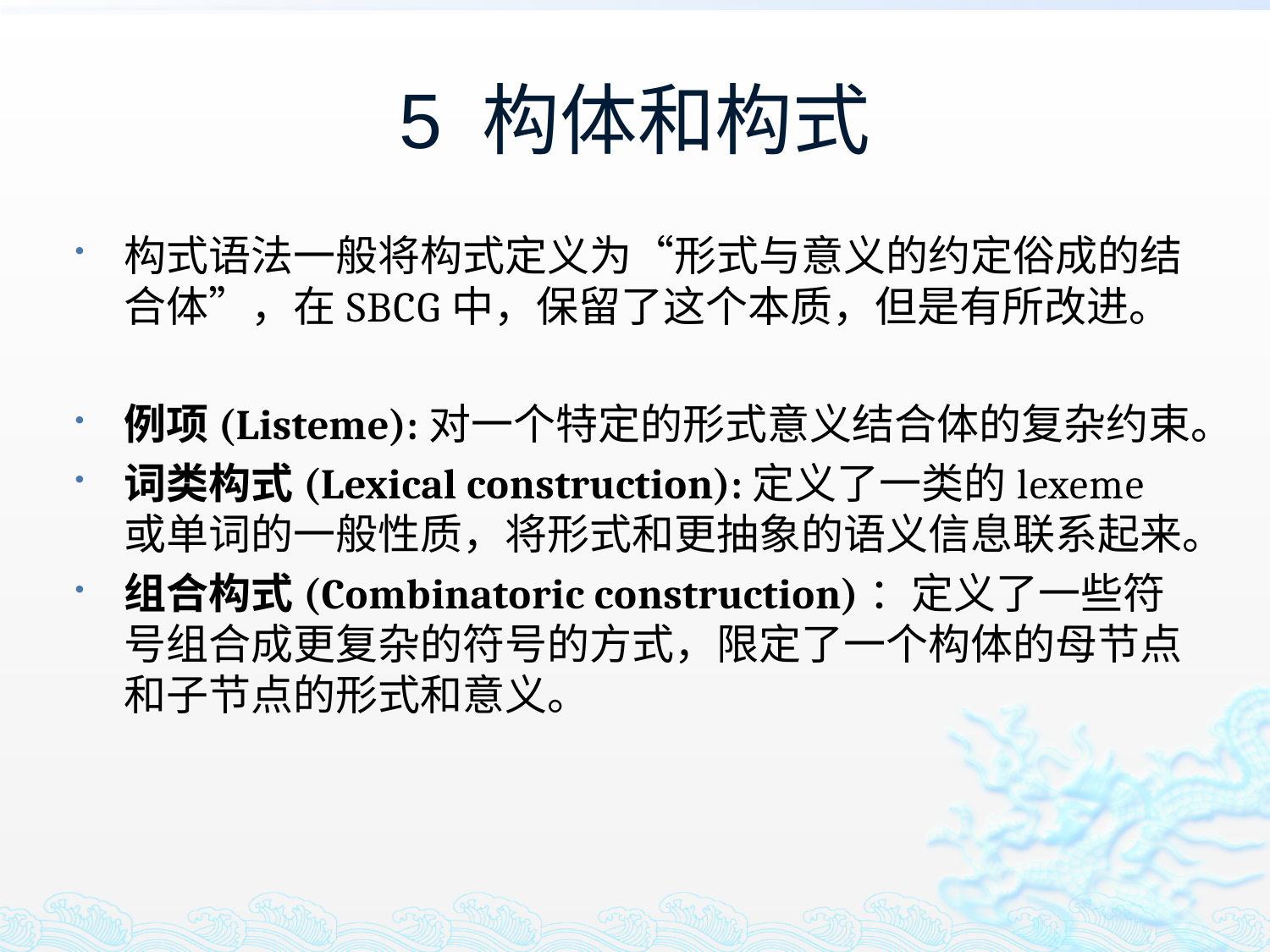

# 5 构体和构式
构式语法一般将构式定义为“形式与意义的约定俗成的结合体”，在SBCG中，保留了这个本质，但是有所改进。

例项(Listeme):对一个特定的形式意义结合体的复杂约束。
词类构式(Lexical construction):定义了一类的lexeme或单词的一般性质，将形式和更抽象的语义信息联系起来。
组合构式(Combinatoric construction)：定义了一些符号组合成更复杂的符号的方式，限定了一个构体的母节点和子节点的形式和意义。